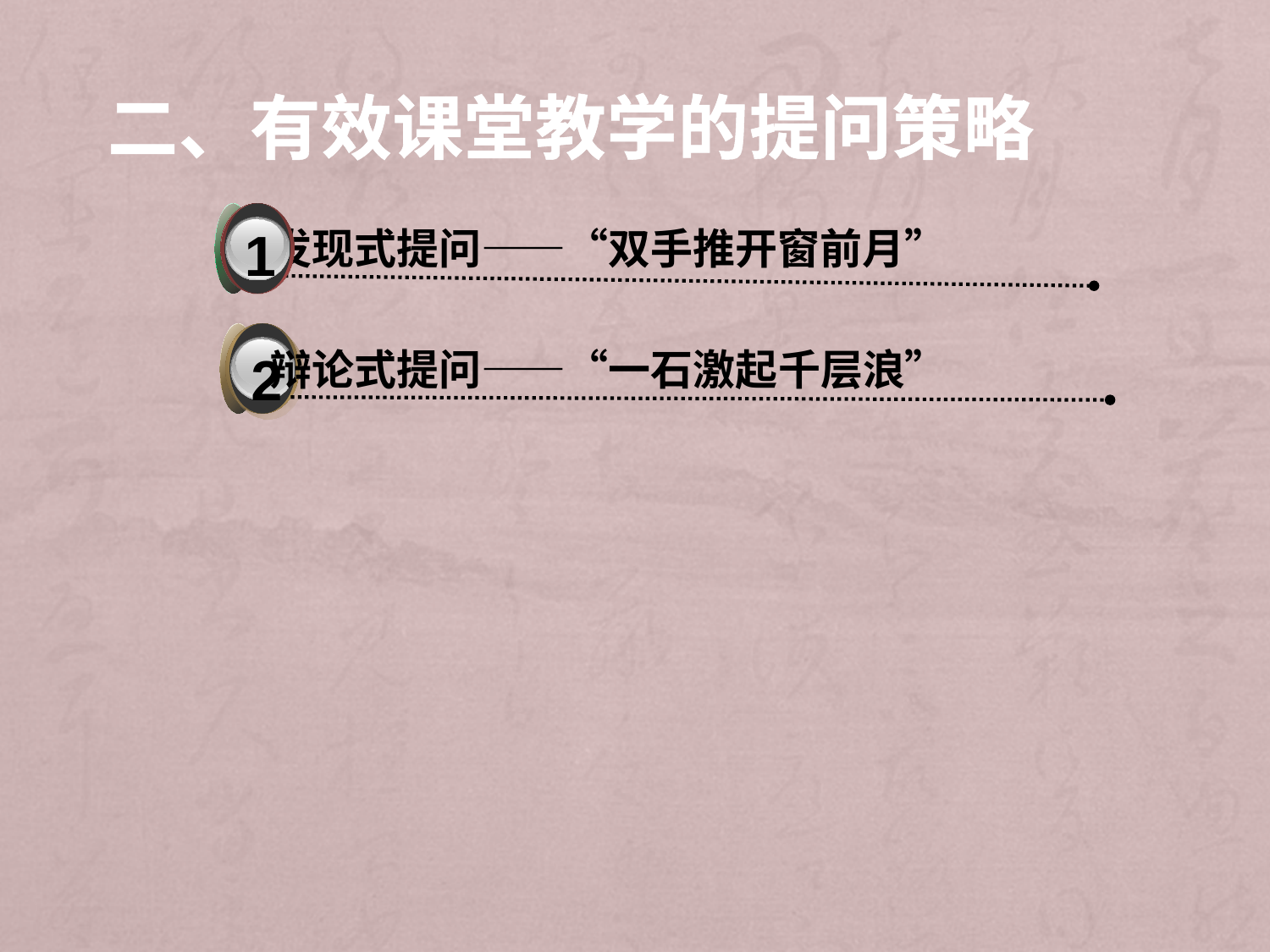

二、有效课堂教学的提问策略

1

发现式提问——“双手推开窗前月”

辩论式提问——“一石激起千层浪”
2